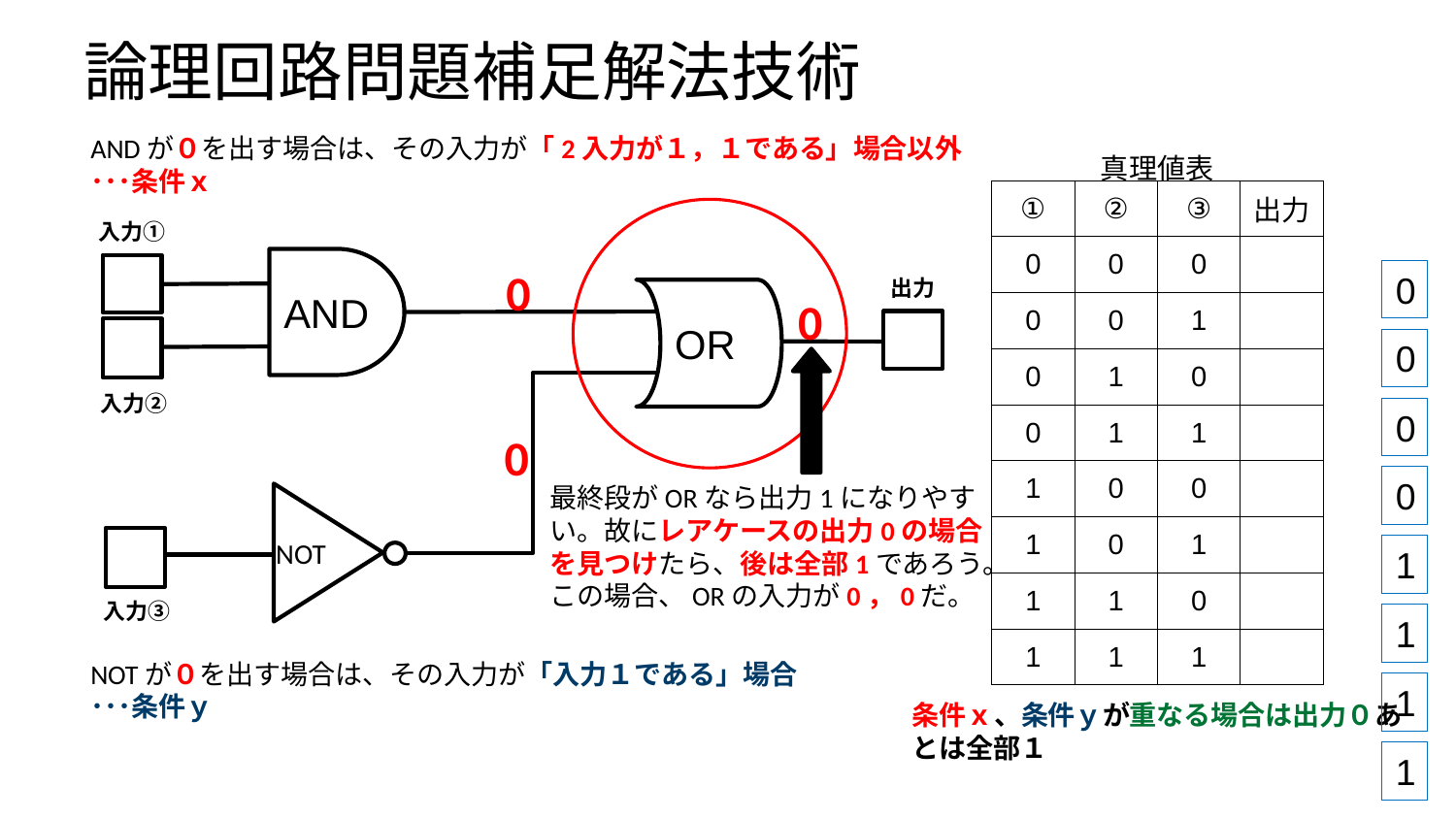

論理回路問題補足解法技術
ANDが０を出す場合は、その入力が「2入力が１，１である」場合以外
･･･条件ｘ
| 真理値表 |  |  |  |
| --- | --- | --- | --- |
| ① | ② | ③ | 出力 |
| 0 | 0 | 0 |  |
| 0 | 0 | 1 |  |
| 0 | 1 | 0 |  |
| 0 | 1 | 1 |  |
| 1 | 0 | 0 |  |
| 1 | 0 | 1 |  |
| 1 | 1 | 0 |  |
| 1 | 1 | 1 |  |

入力①
AND
0

0
出力

OR
0

0

入力②
0
0
0
最終段がORなら出力1になりやすい。故にレアケースの出力0の場合を見つけたら、後は全部1であろう。
この場合、ORの入力が0，0だ。
NOT

1
入力③
1
NOTが０を出す場合は、その入力が「入力１である」場合
･･･条件ｙ
1
条件ｘ、条件ｙが重なる場合は出力０あとは全部１
1